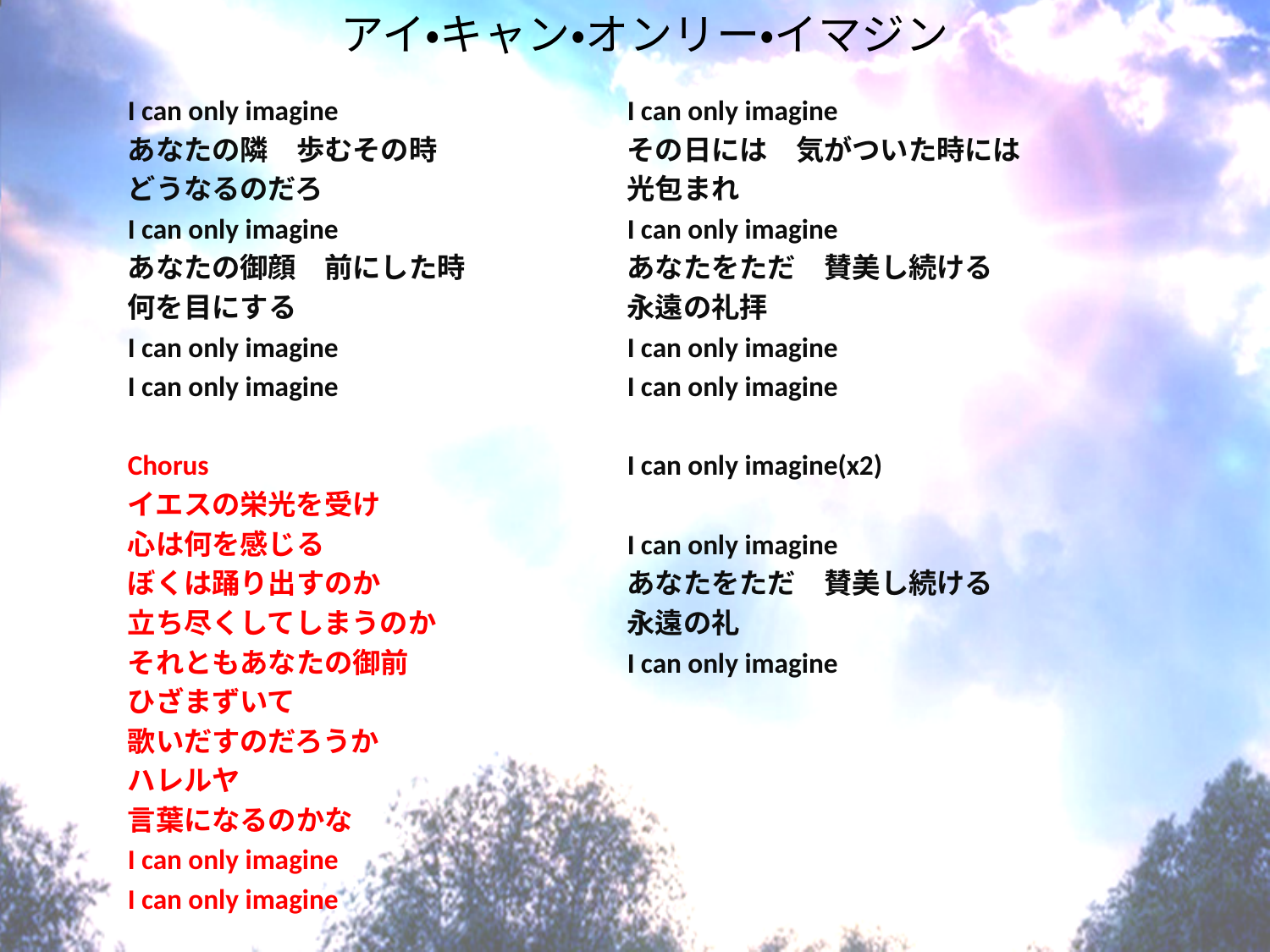

# アイ・キャン・オンリー・イマジン
I can only imagine
あなたの隣　歩むその時
どうなるのだろ
I can only imagine
あなたの御顔　前にした時
何を目にする
I can only imagine
I can only imagine

Chorus
イエスの栄光を受け
心は何を感じる
ぼくは踊り出すのか
立ち尽くしてしまうのか
それともあなたの御前
ひざまずいて
歌いだすのだろうか
ハレルヤ
言葉になるのかな
I can only imagine
I can only imagine
I can only imagine
その日には　気がついた時には
光包まれ
I can only imagine
あなたをただ　賛美し続ける
永遠の礼拝
I can only imagine
I can only imagine

I can only imagine(x2)

I can only imagine
あなたをただ　賛美し続ける
永遠の礼
I can only imagine